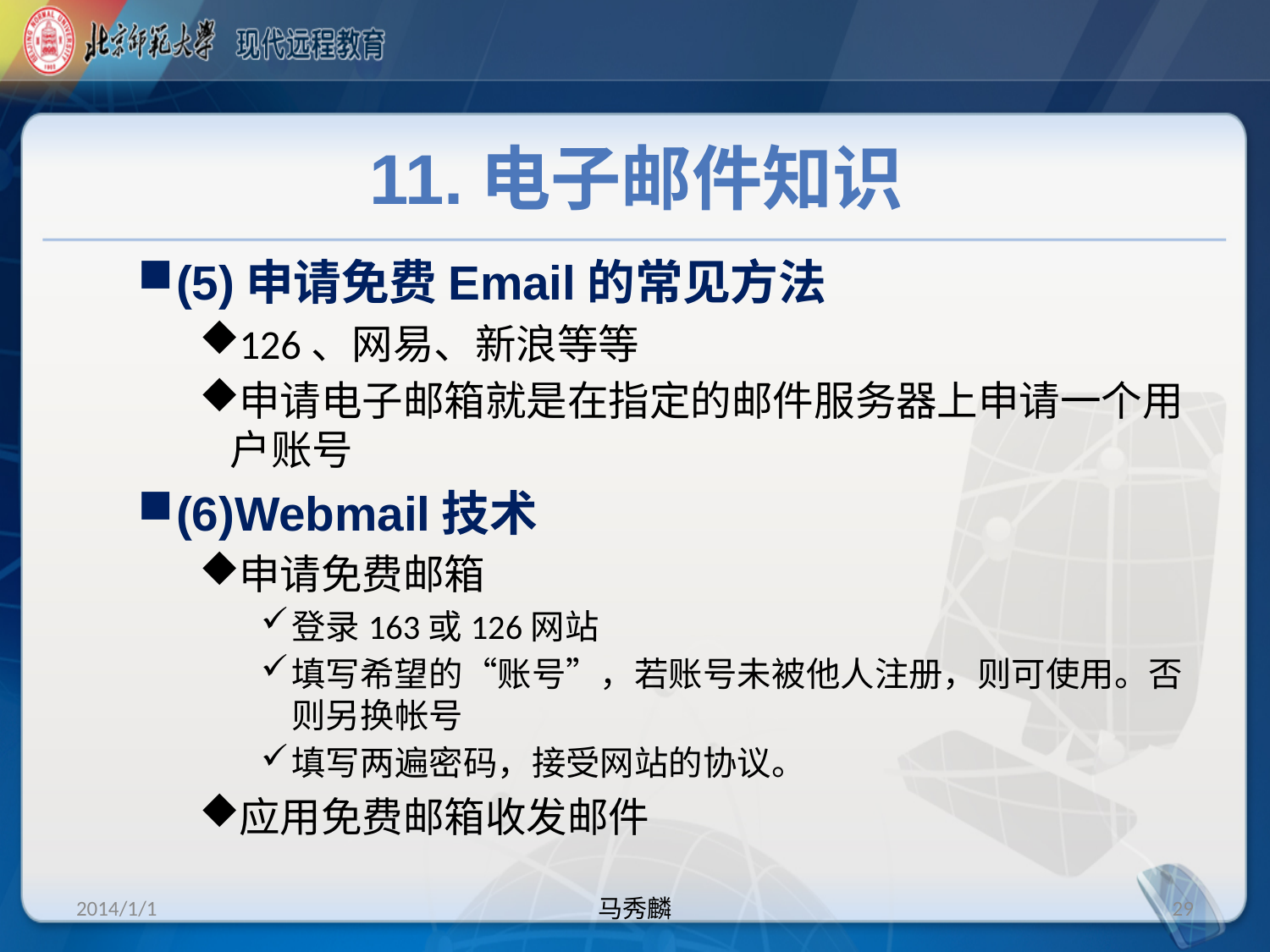

# 11.电子邮件知识
(5)申请免费Email的常见方法
126、网易、新浪等等
申请电子邮箱就是在指定的邮件服务器上申请一个用户账号
(6)Webmail技术
申请免费邮箱
登录163或126网站
填写希望的“账号”，若账号未被他人注册，则可使用。否则另换帐号
填写两遍密码，接受网站的协议。
应用免费邮箱收发邮件
2014/1/1
马秀麟
29